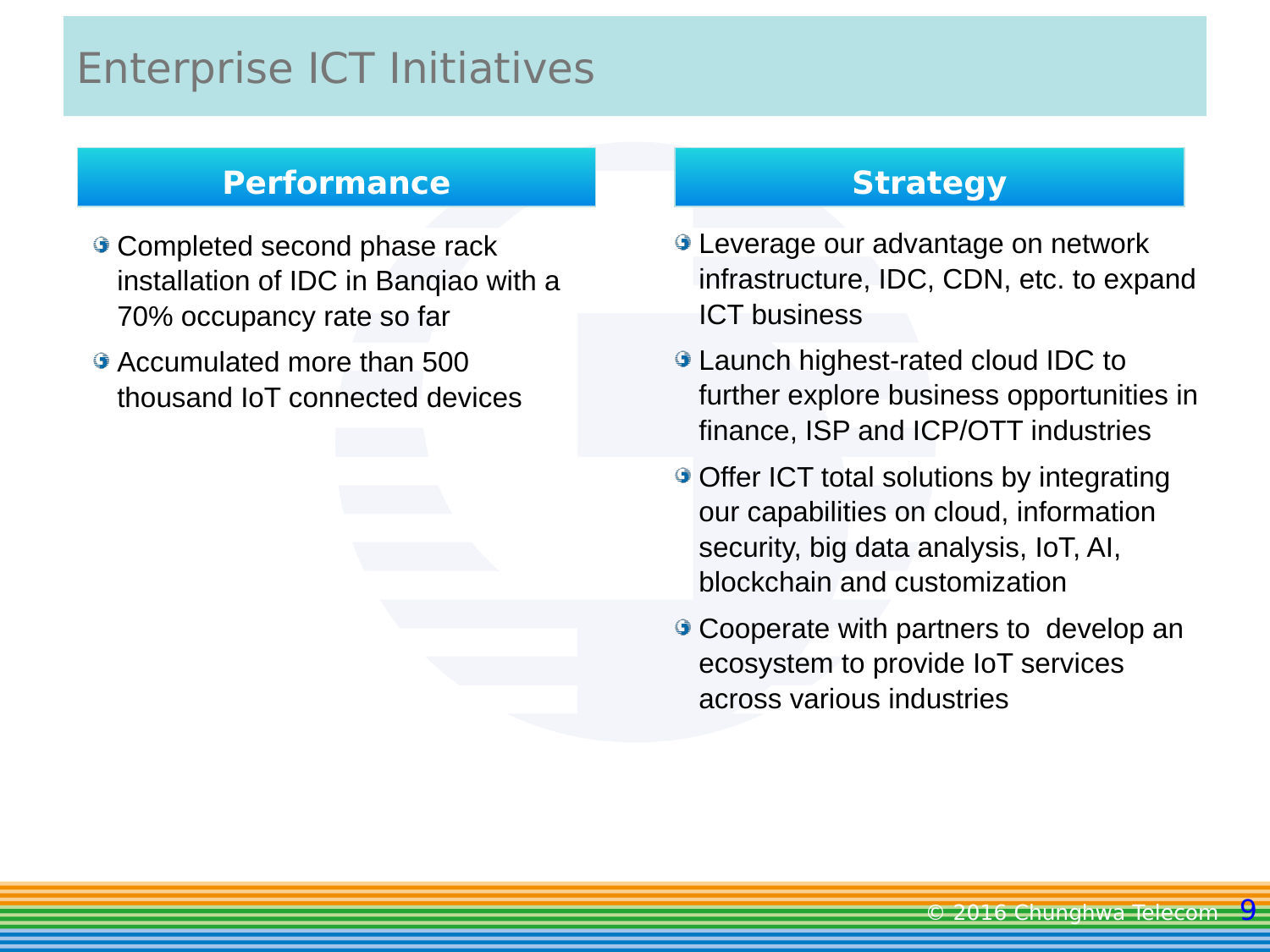

# Enterprise ICT Initiatives
Performance
Strategy
Leverage our advantage on network infrastructure, IDC, CDN, etc. to expand ICT business
Launch highest-rated cloud IDC to further explore business opportunities in finance, ISP and ICP/OTT industries
Offer ICT total solutions by integrating our capabilities on cloud, information security, big data analysis, IoT, AI, blockchain and customization
Cooperate with partners to  develop an ecosystem to provide IoT services across various industries
Completed second phase rack installation of IDC in Banqiao with a 70% occupancy rate so far
Accumulated more than 500 thousand IoT connected devices

整合寬頻網路、資安及IDC服務等在地化優勢，扮演雲端運算產業推動者
與外部廠商共同合作，提供行業別雲端解決方案，例如雲算圖、證券雲、混合儲存雲等